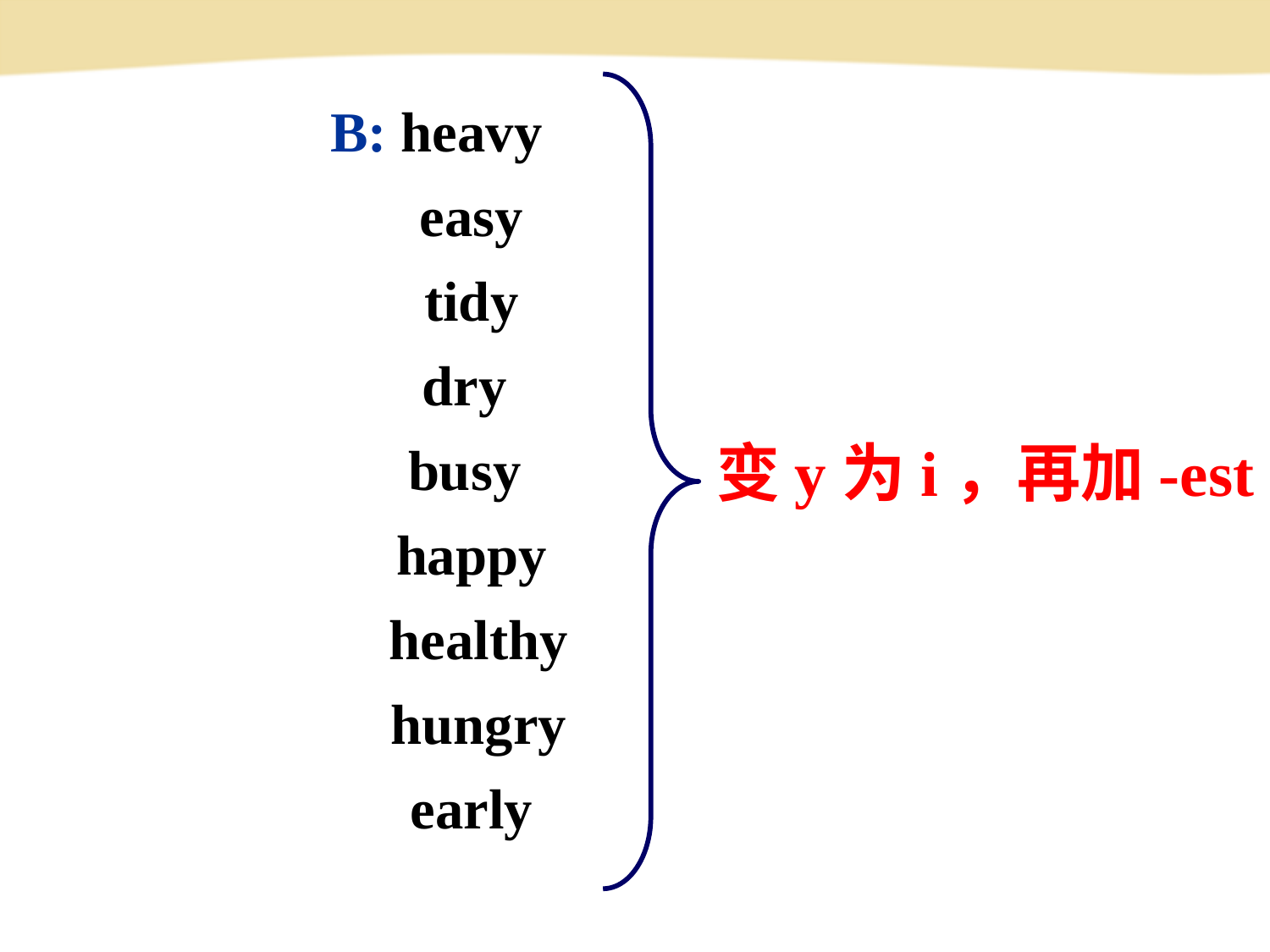

B: heavy
        easy
         tidy
          dry
      busy
     happy
   healthy
    hungry
  early
变y为i，再加-est